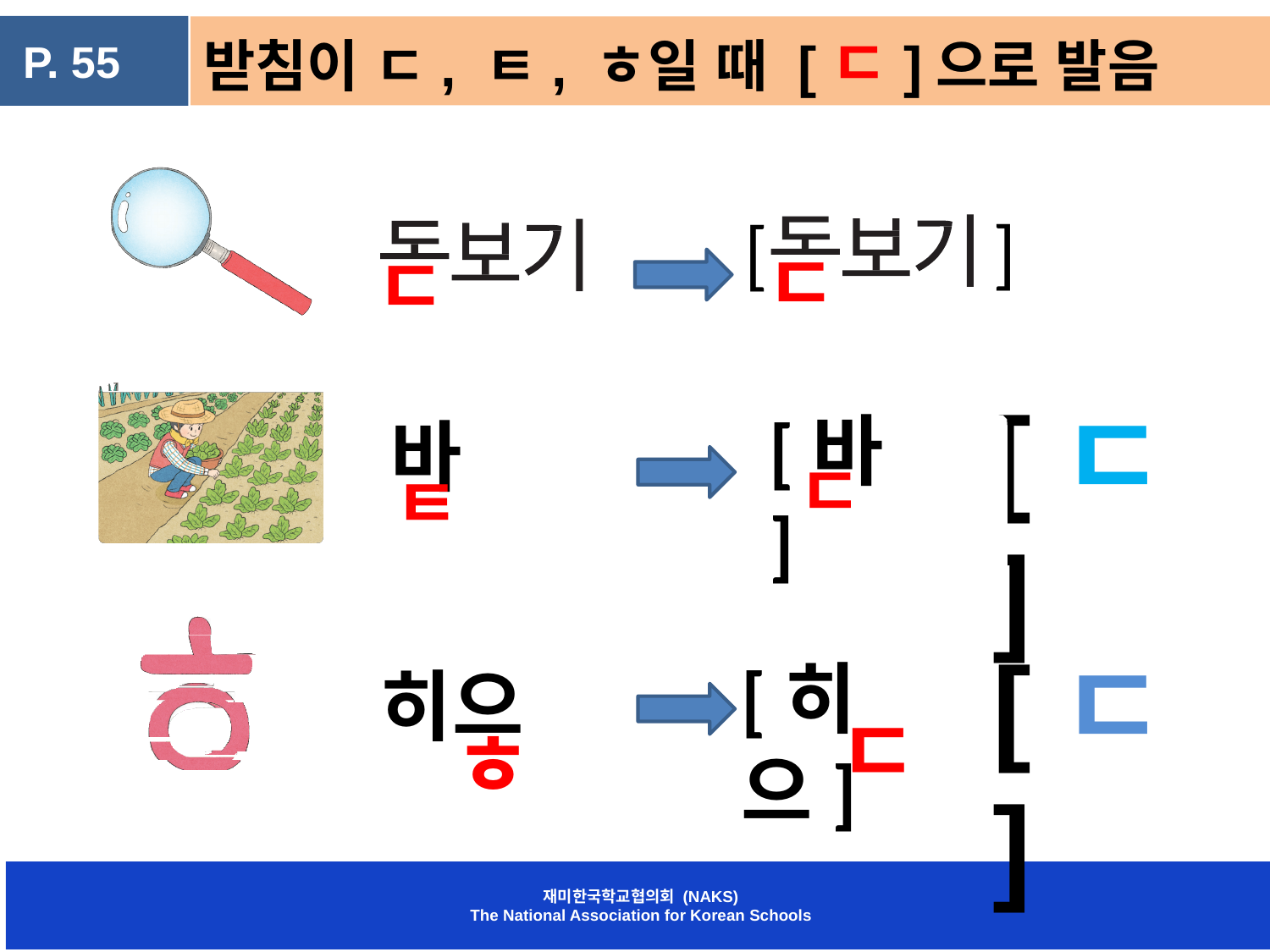

P. 55
받침이 ㄷ, ㅌ, ㅎ일 때 [ㄷ]으로 발음

]
[

ㄷ
ㄷ

[ㄷ]

[바]
바

ㄷ

ㅌ
ㄱ

[ㄷ]

[히으]
히으

ㄷ

ㅎ

재미한국학교협의회 (NAKS)
The National Association for Korean Schools